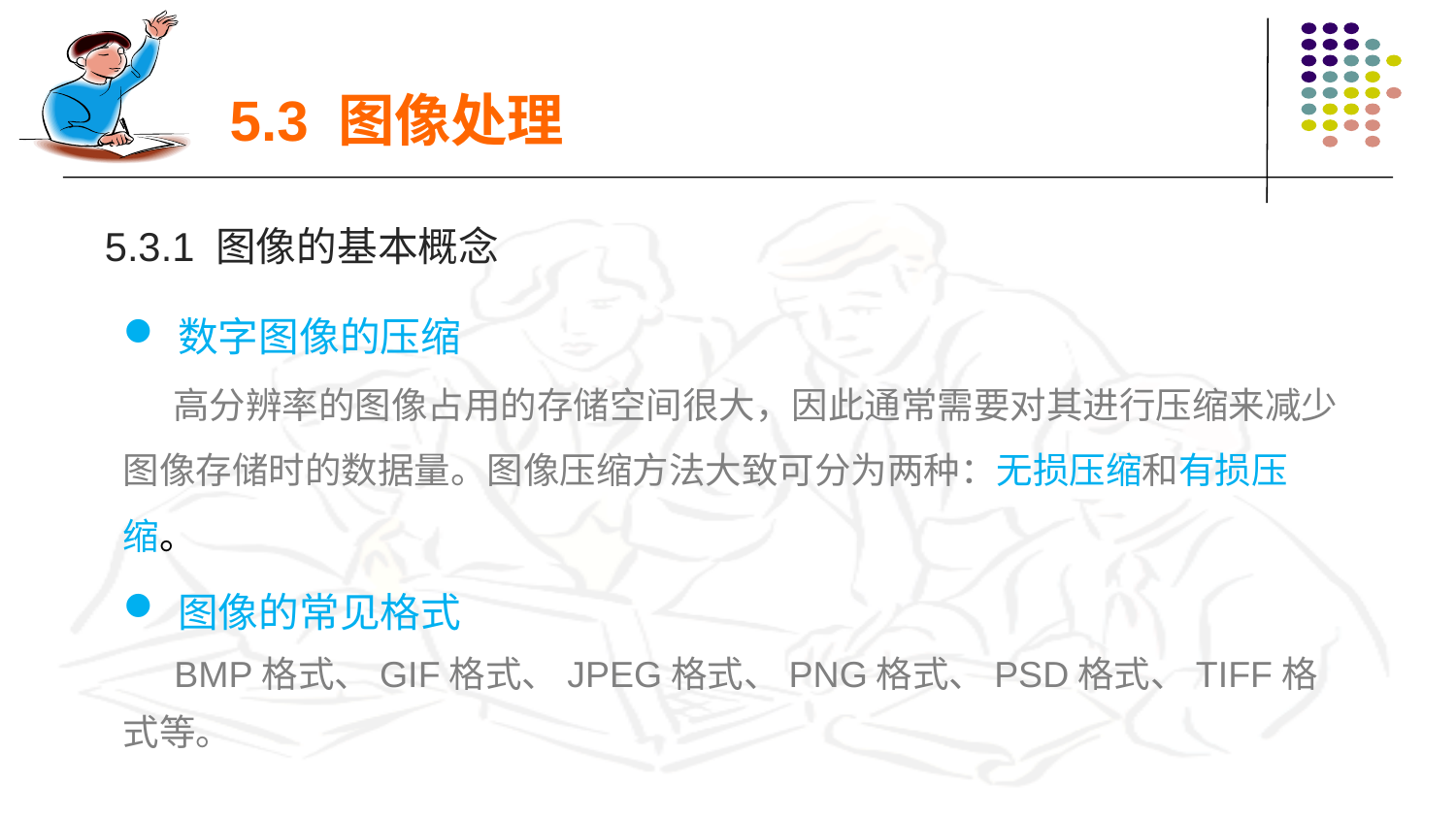

5.3 图像处理
5.3.1 图像的基本概念
数字图像的压缩
     高分辨率的图像占用的存储空间很大，因此通常需要对其进行压缩来减少图像存储时的数据量。图像压缩方法大致可分为两种：无损压缩和有损压缩。
图像的常见格式
     BMP格式、GIF格式、JPEG格式、PNG格式、PSD格式、TIFF格式等。